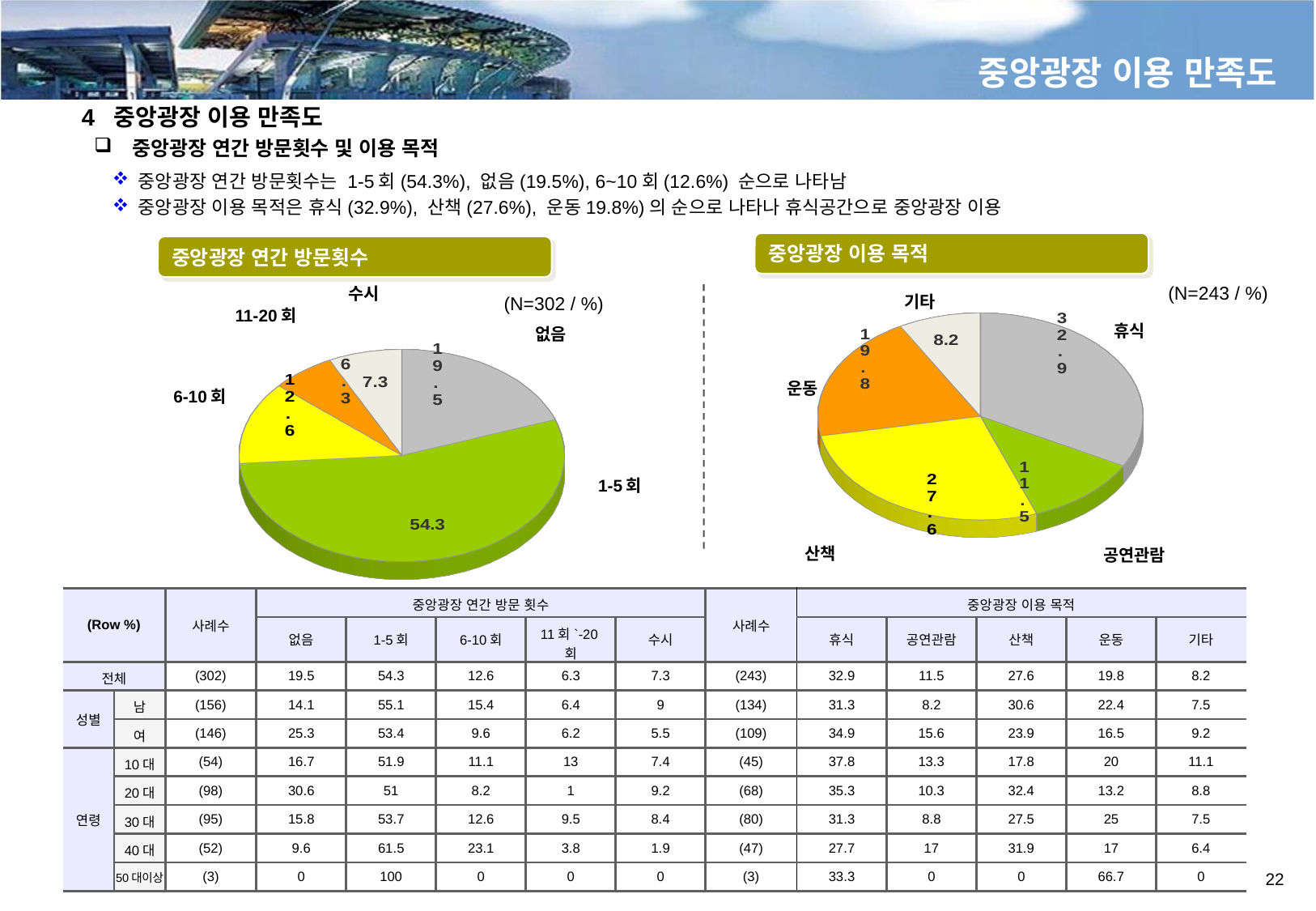

중앙광장 이용 만족도
4  중앙광장 이용 만족도
 중앙광장 연간 방문횟수 및 이용 목적
중앙광장 연간 방문횟수는 1-5회(54.3%), 없음(19.5%), 6~10회(12.6%) 순으로 나타남
중앙광장 이용 목적은 휴식(32.9%), 산책(27.6%), 운동19.8%)의 순으로 나타나 휴식공간으로 중앙광장 이용
중앙광장 이용 목적
중앙광장 연간 방문횟수
(N=243 / %)
수시

기타
(N=302 / %)

[unsupported chart]

11-20회

[unsupported chart]

휴식
없음
운동
6-10회
1-5회
산책
공연관람
| (Row %) |  | 사례수 | 중앙광장 연간 방문 횟수 |  |  |  |  | 사례수 | 중앙광장 이용 목적 |  |  |  |  |
| --- | --- | --- | --- | --- | --- | --- | --- | --- | --- | --- | --- | --- | --- |
|  |  |  | 없음 | 1-5회 | 6-10회 | 11회`-20회 | 수시 |  | 휴식 | 공연관람 | 산책 | 운동 | 기타 |
| 전체 |  | (302) | 19.5 | 54.3 | 12.6 | 6.3 | 7.3 | (243) | 32.9 | 11.5 | 27.6 | 19.8 | 8.2 |
| 성별 | 남 | (156) | 14.1 | 55.1 | 15.4 | 6.4 | 9 | (134) | 31.3 | 8.2 | 30.6 | 22.4 | 7.5 |
|  | 여 | (146) | 25.3 | 53.4 | 9.6 | 6.2 | 5.5 | (109) | 34.9 | 15.6 | 23.9 | 16.5 | 9.2 |
| 연령 | 10대 | (54) | 16.7 | 51.9 | 11.1 | 13 | 7.4 | (45) | 37.8 | 13.3 | 17.8 | 20 | 11.1 |
|  | 20대 | (98) | 30.6 | 51 | 8.2 | 1 | 9.2 | (68) | 35.3 | 10.3 | 32.4 | 13.2 | 8.8 |
|  | 30대 | (95) | 15.8 | 53.7 | 12.6 | 9.5 | 8.4 | (80) | 31.3 | 8.8 | 27.5 | 25 | 7.5 |
|  | 40대 | (52) | 9.6 | 61.5 | 23.1 | 3.8 | 1.9 | (47) | 27.7 | 17 | 31.9 | 17 | 6.4 |
|  | 50대이상 | (3) | 0 | 100 | 0 | 0 | 0 | (3) | 33.3 | 0 | 0 | 66.7 | 0 |
22